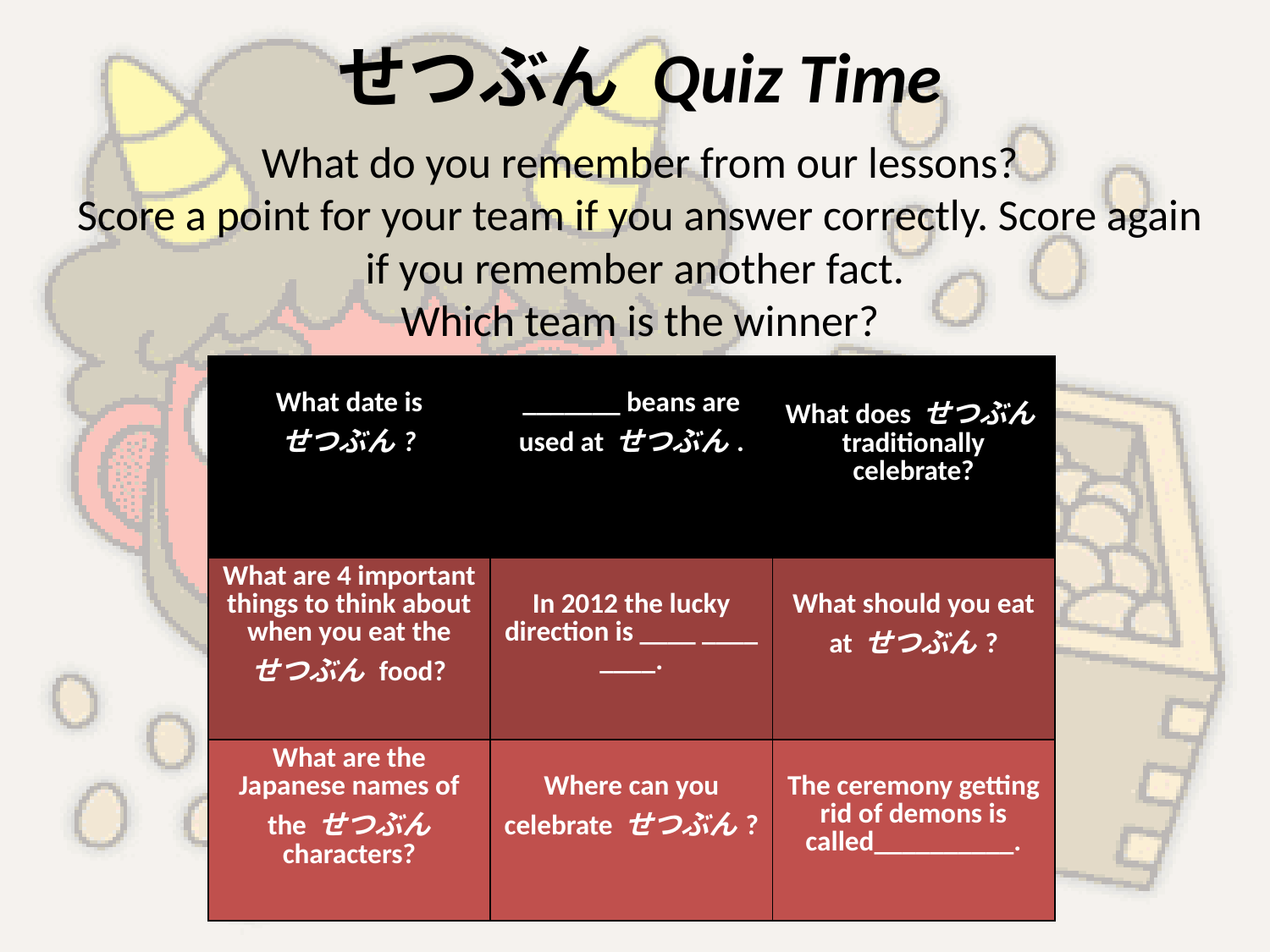

せつぶん Quiz Time

What do you remember from our lessons?
Score a point for your team if you answer correctly. Score again if you remember another fact.
Which team is the winner?
| What date is せつぶん? | \_\_\_\_\_\_\_ beans are used at せつぶん. | What does せつぶんtraditionally celebrate? |
| --- | --- | --- |
| What are 4 important things to think about when you eat the せつぶん food? | In 2012 the lucky direction is \_\_\_\_ \_\_\_\_ \_\_\_\_. | What should you eat at せつぶん? |
| What are the Japanese names of the せつぶん characters? | Where can you celebrate せつぶん? | The ceremony getting rid of demons is called\_\_\_\_\_\_\_\_\_\_. |